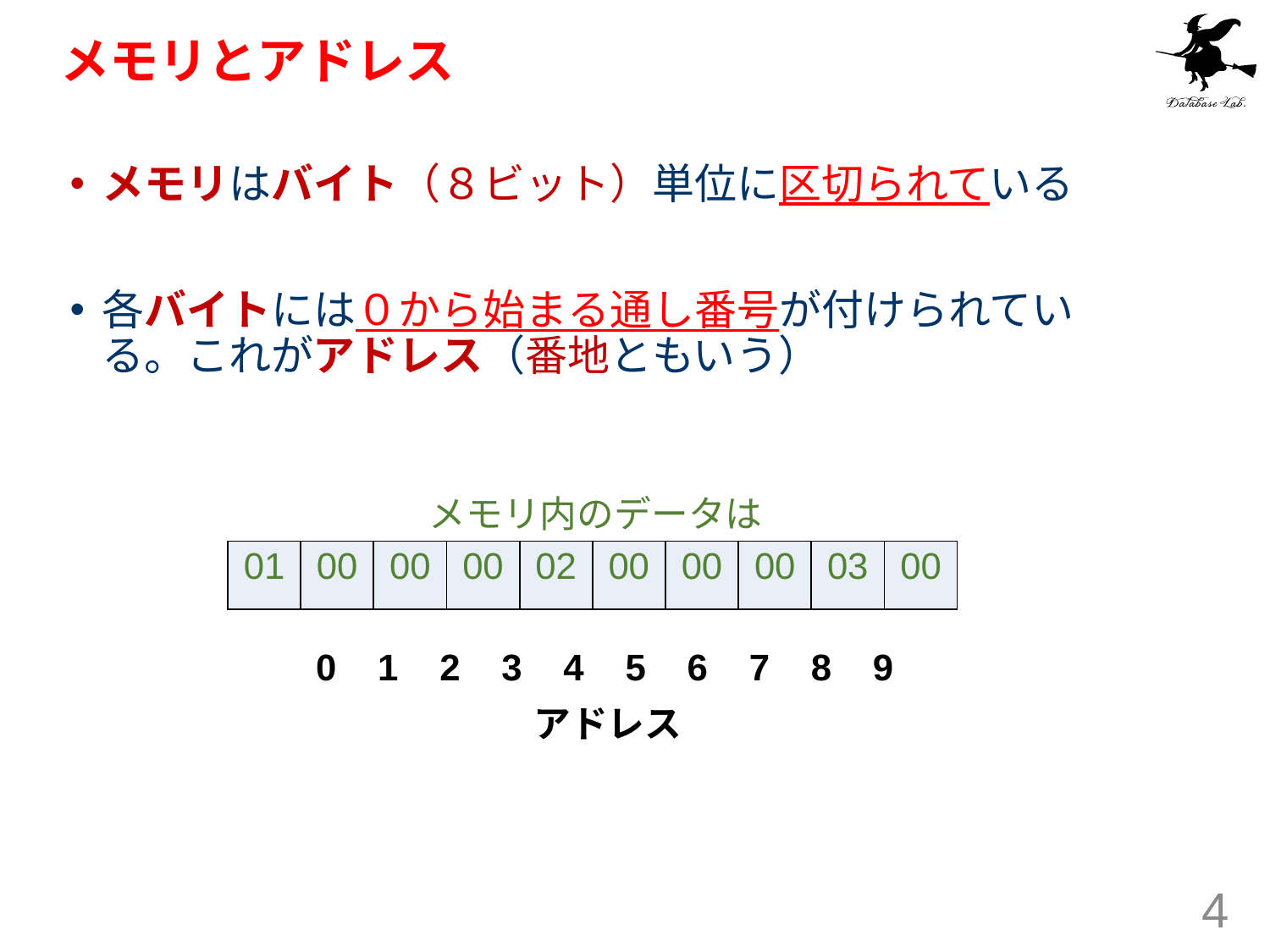

メモリとアドレス
メモリはバイト（８ビット）単位に区切られている

各バイトには０から始まる通し番号が付けられている。これがアドレス（番地ともいう）

メモリ内のデータは
| 01 | 00 | 00 | 00 | 02 | 00 | 00 | 00 | 03 | 00 |
| --- | --- | --- | --- | --- | --- | --- | --- | --- | --- |
 0    1    2    3    4    5    6    7    8    9
アドレス
4